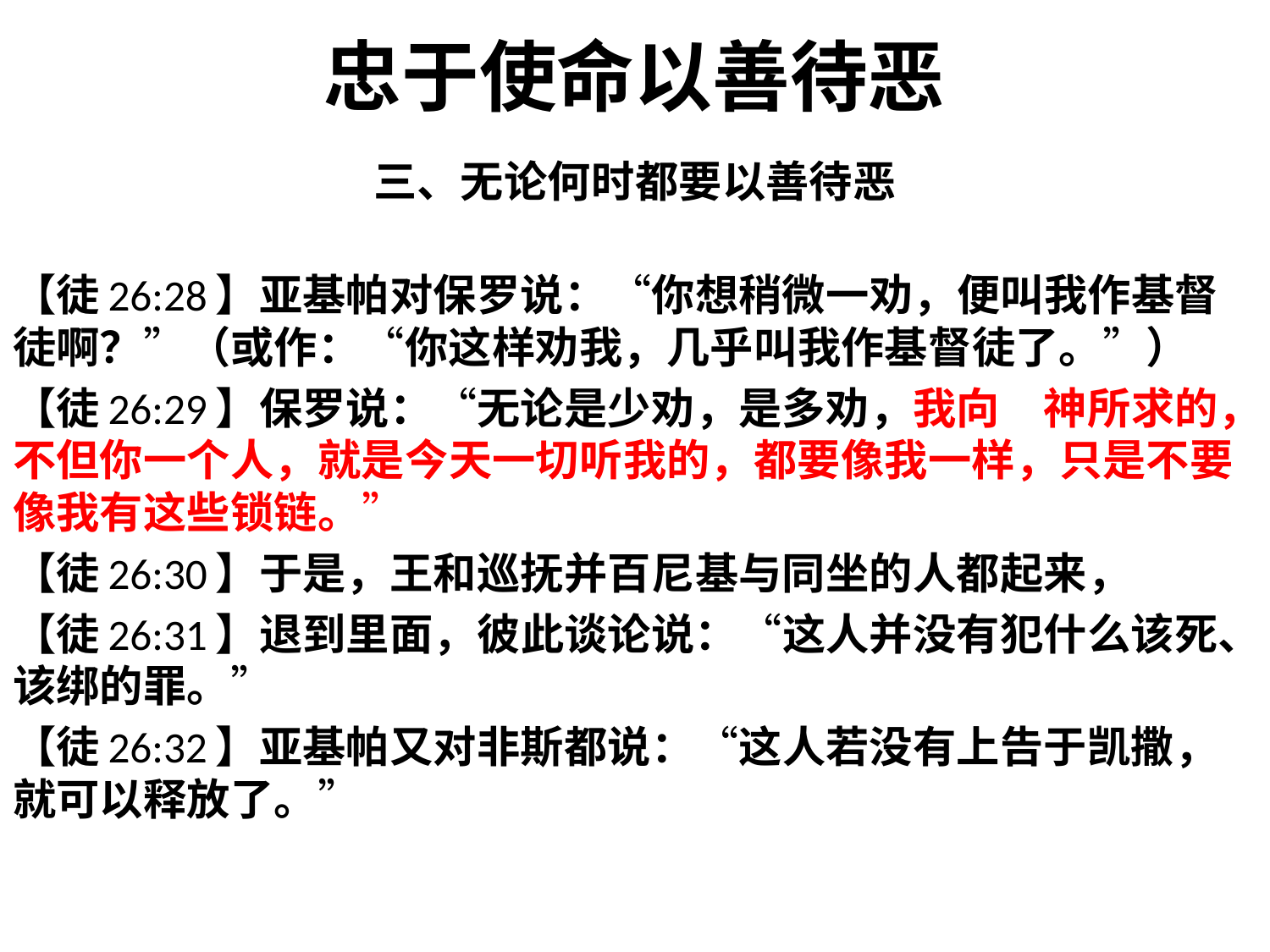

# 忠于使命以善待恶
三、无论何时都要以善待恶
【徒26:28】亚基帕对保罗说：“你想稍微一劝，便叫我作基督徒啊？”（或作：“你这样劝我，几乎叫我作基督徒了。”）
【徒26:29】保罗说：“无论是少劝，是多劝，我向　神所求的，不但你一个人，就是今天一切听我的，都要像我一样，只是不要像我有这些锁链。”
【徒26:30】于是，王和巡抚并百尼基与同坐的人都起来，
【徒26:31】退到里面，彼此谈论说：“这人并没有犯什么该死、该绑的罪。”
【徒26:32】亚基帕又对非斯都说：“这人若没有上告于凯撒，就可以释放了。”